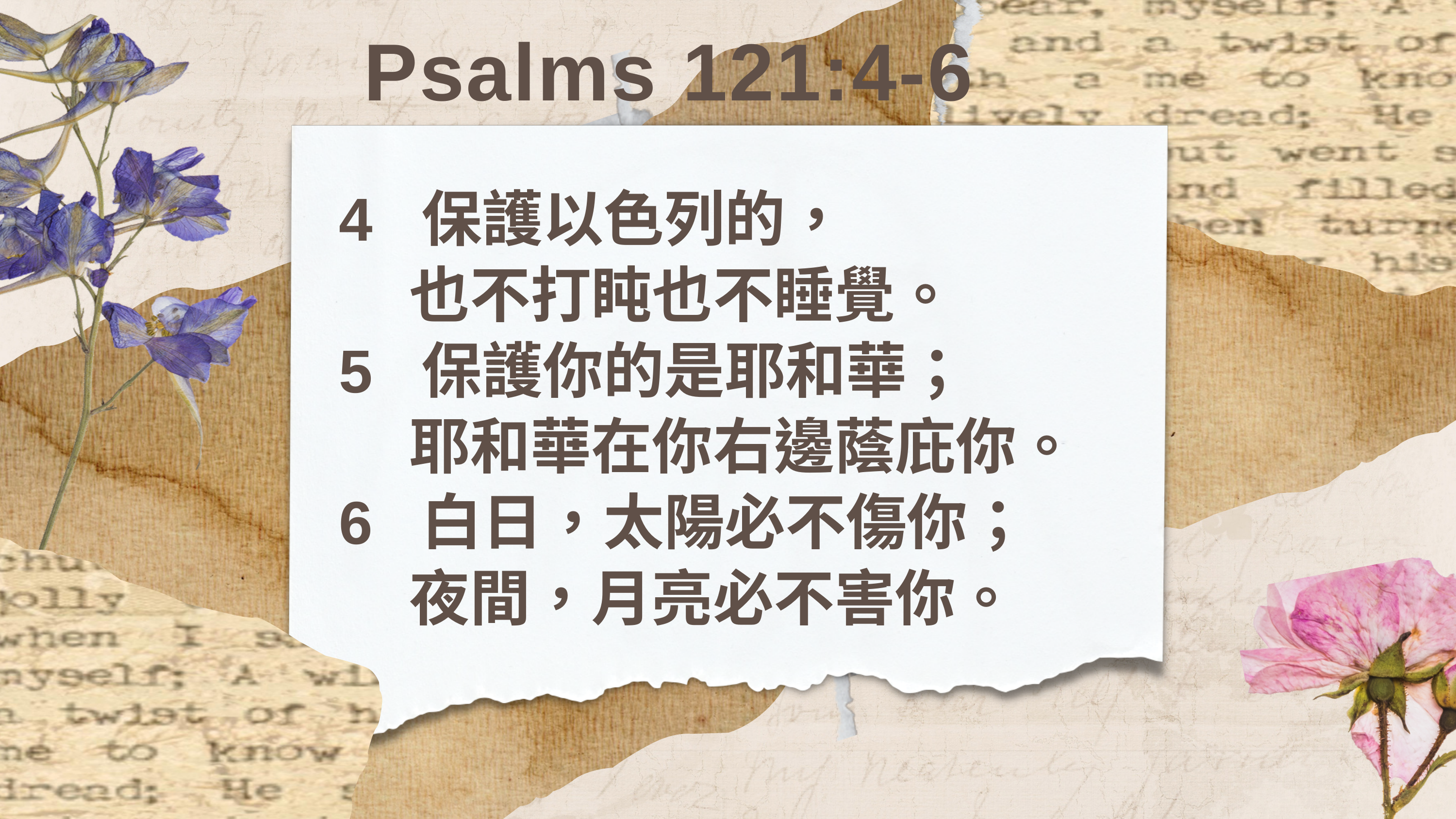

Psalms 121:4-6

4  保護以色列的，
    也不打盹也不睡覺。
5  保護你的是耶和華；
    耶和華在你右邊蔭庇你。
6  白日，太陽必不傷你；
    夜間，月亮必不害你。